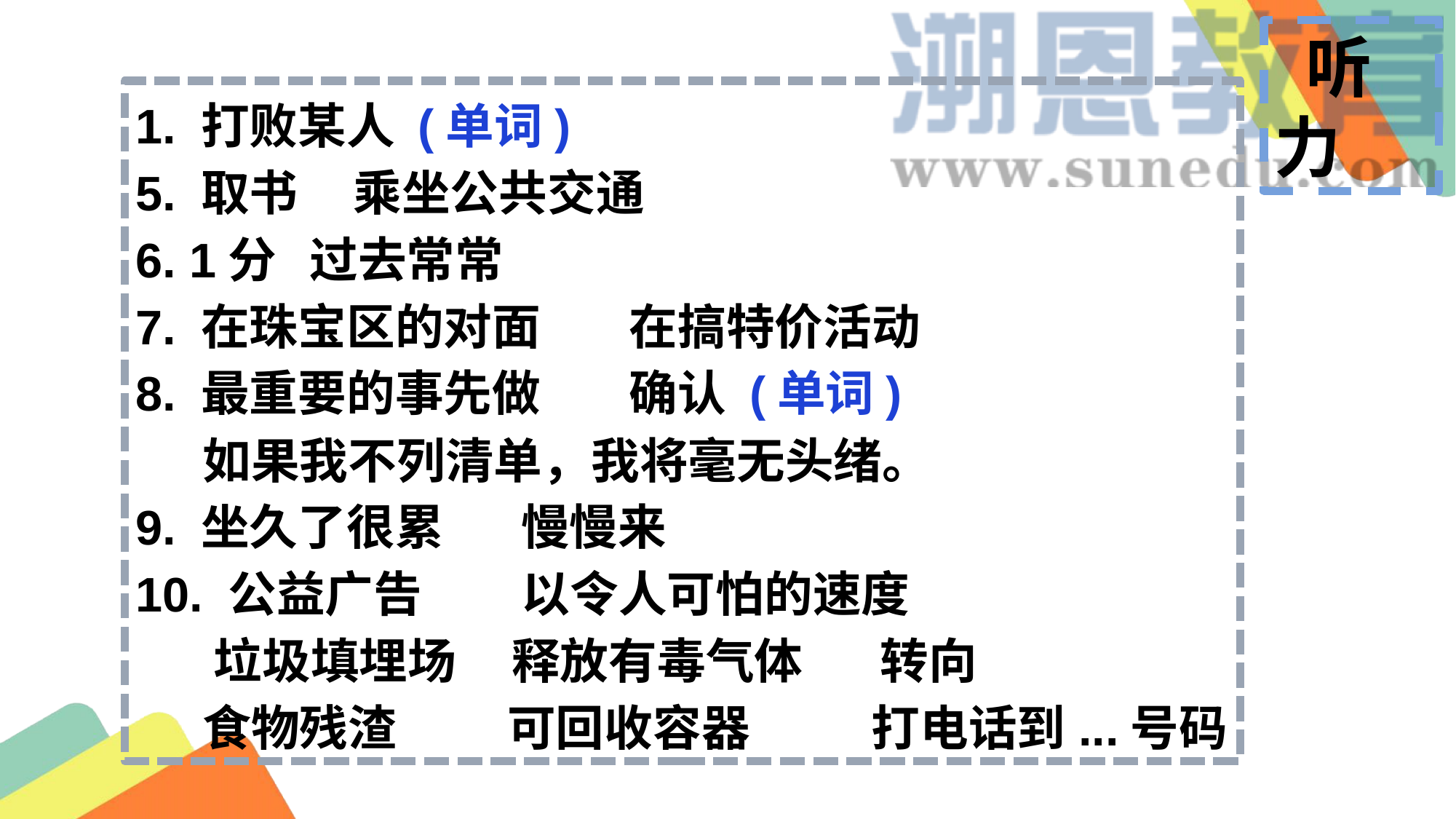

听力
1. 打败某人 (单词)
5. 取书     乘坐公共交通
6. 1分   过去常常
7. 在珠宝区的对面        在搞特价活动
8. 最重要的事先做        确认 (单词)
     如果我不列清单，我将毫无头绪。
9. 坐久了很累       慢慢来
10. 公益广告         以令人可怕的速度
      垃圾填埋场     释放有毒气体       转向
     食物残渣          可回收容器           打电话到...号码